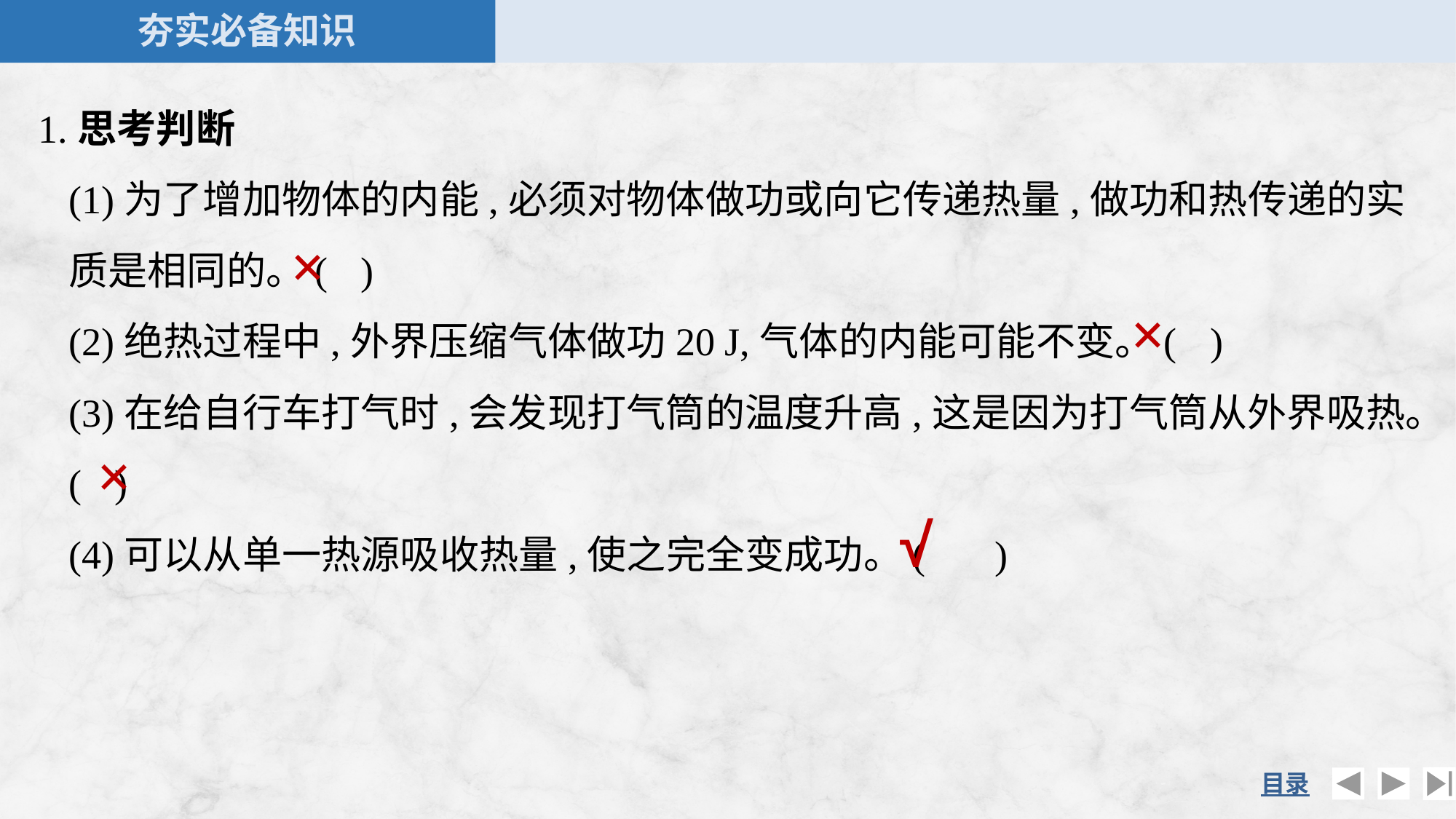

1.思考判断
	(1)为了增加物体的内能,必须对物体做功或向它传递热量,做功和热传递的实质是相同的。(   )
	(2)绝热过程中,外界压缩气体做功20 J,气体的内能可能不变。(   )
	(3)在给自行车打气时,会发现打气筒的温度升高,这是因为打气筒从外界吸热。(   )
	(4)可以从单一热源吸收热量,使之完全变成功。(       )
×
×
×
√